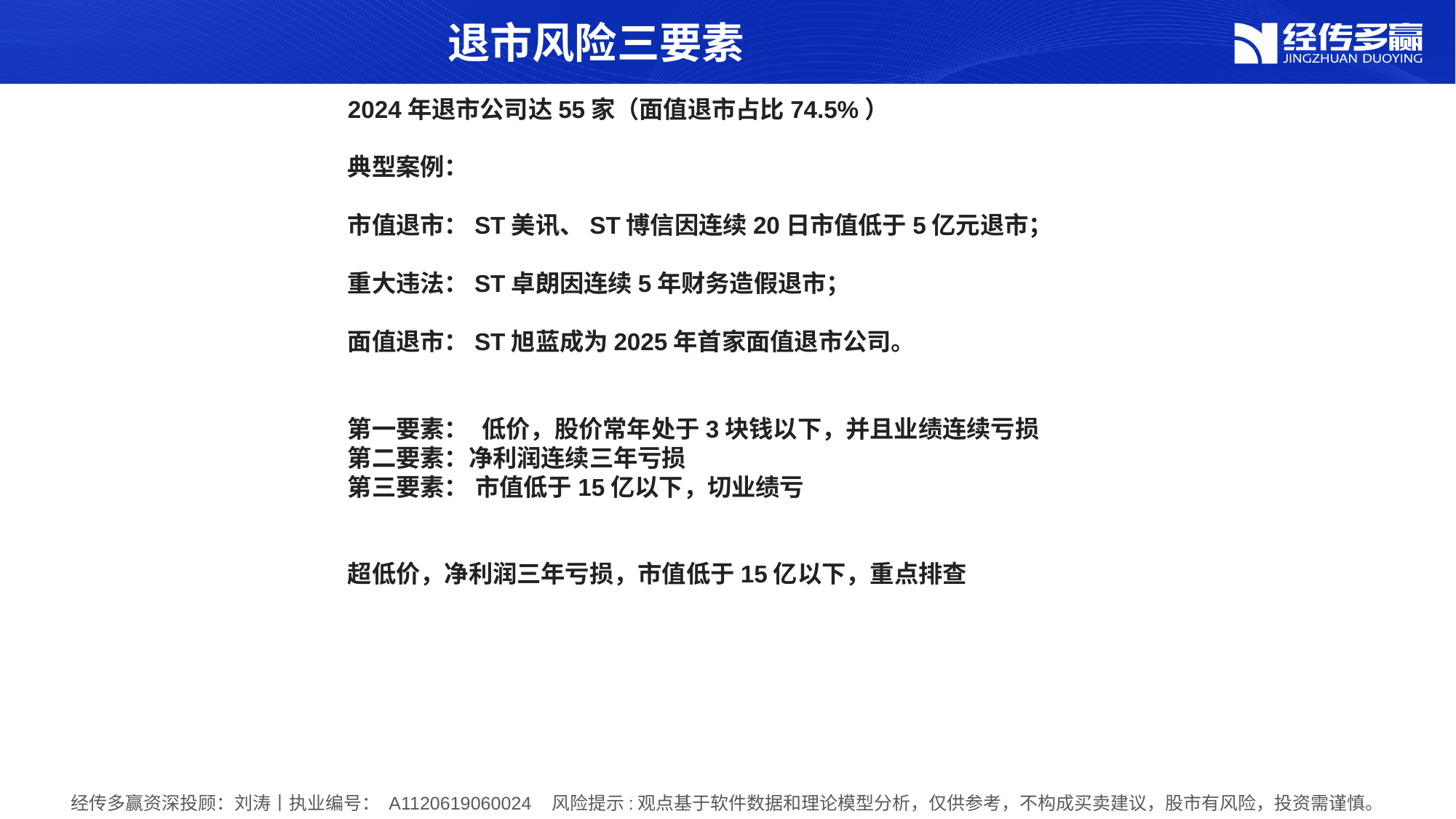

退市风险三要素

2024年退市公司达55家（面值退市占比74.5%）

典型案例：

市值退市：ST美讯、ST博信因连续20日市值低于5亿元退市；

重大违法：ST卓朗因连续5年财务造假退市；

面值退市：ST旭蓝成为2025年首家面值退市公司。

第一要素：  低价，股价常年处于3块钱以下，并且业绩连续亏损
第二要素：净利润连续三年亏损
第三要素： 市值低于15亿以下，切业绩亏

超低价，净利润三年亏损，市值低于15亿以下，重点排查